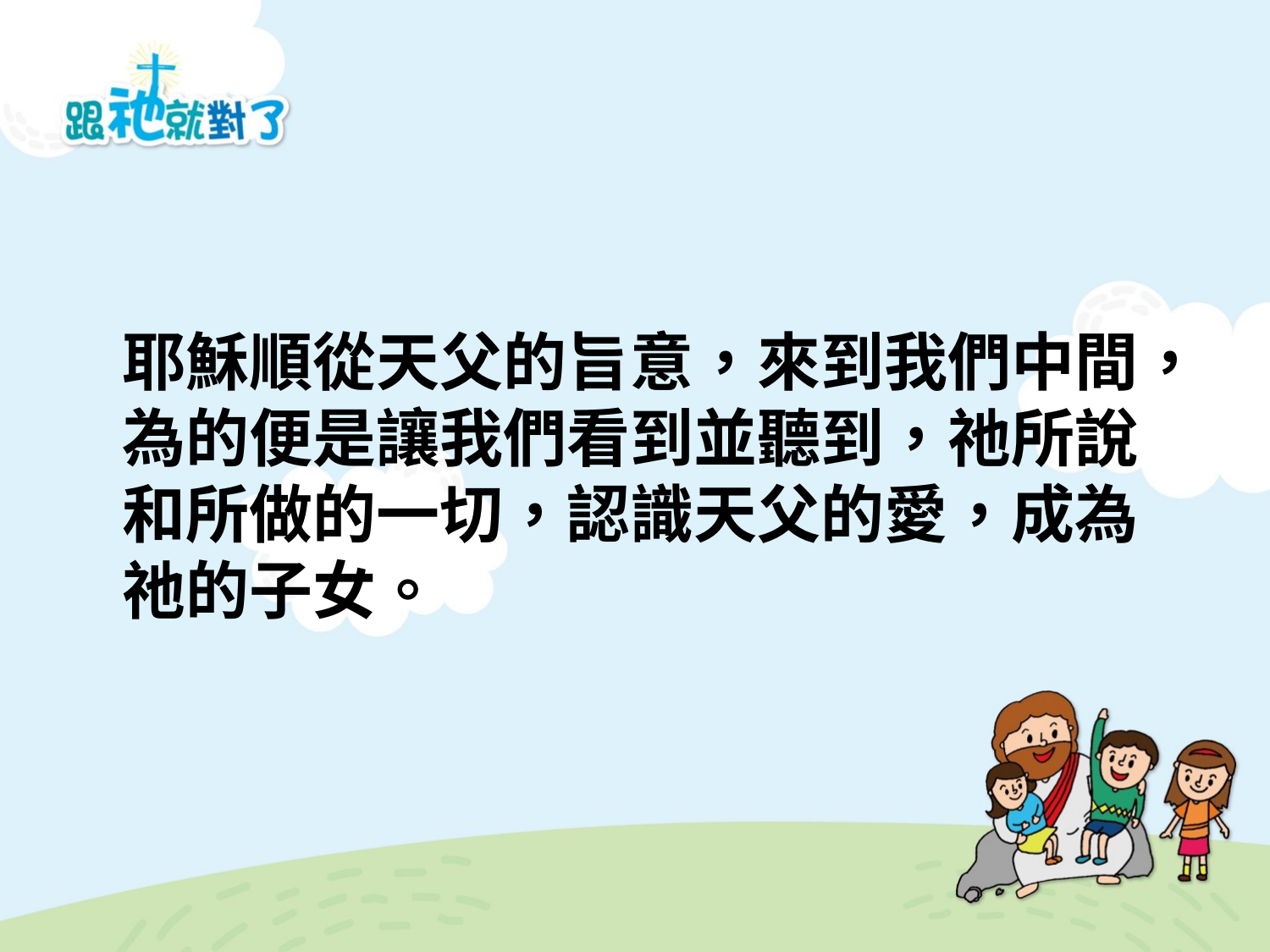

耶穌順從天父的旨意，來到我們中間，為的便是讓我們看到並聽到，祂所說和所做的一切，認識天父的愛，成為祂的子女。